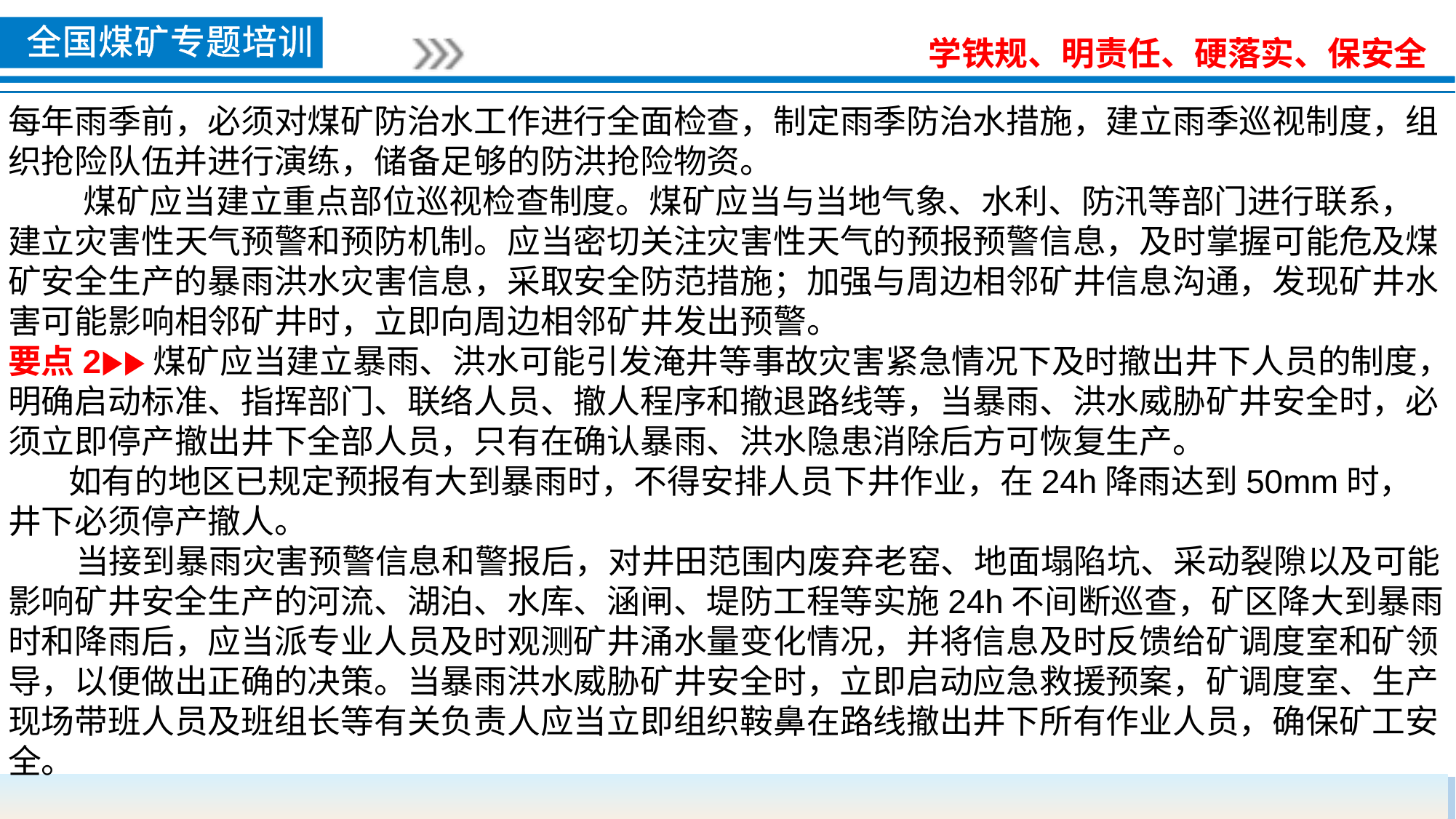

每年雨季前，必须对煤矿防治水工作进行全面检查，制定雨季防治水措施，建立雨季巡视制度，组织抢险队伍并进行演练，储备足够的防洪抢险物资。
         煤矿应当建立重点部位巡视检查制度。煤矿应当与当地气象、水利、防汛等部门进行联系，建立灾害性天气预警和预防机制。应当密切关注灾害性天气的预报预警信息，及时掌握可能危及煤矿安全生产的暴雨洪水灾害信息，采取安全防范措施；加强与周边相邻矿井信息沟通，发现矿井水害可能影响相邻矿井时，立即向周边相邻矿井发出预警。
要点2▶▶煤矿应当建立暴雨、洪水可能引发淹井等事故灾害紧急情况下及时撤出井下人员的制度，明确启动标准、指挥部门、联络人员、撤人程序和撤退路线等，当暴雨、洪水威胁矿井安全时，必须立即停产撤出井下全部人员，只有在确认暴雨、洪水隐患消除后方可恢复生产。
       如有的地区已规定预报有大到暴雨时，不得安排人员下井作业，在24h降雨达到50mm时，井下必须停产撤人。
        当接到暴雨灾害预警信息和警报后，对井田范围内废弃老窑、地面塌陷坑、采动裂隙以及可能影响矿井安全生产的河流、湖泊、水库、涵闸、堤防工程等实施24h不间断巡查，矿区降大到暴雨时和降雨后，应当派专业人员及时观测矿井涌水量变化情况，并将信息及时反馈给矿调度室和矿领导，以便做出正确的决策。当暴雨洪水威胁矿井安全时，立即启动应急救援预案，矿调度室、生产现场带班人员及班组长等有关负责人应当立即组织鞍鼻在路线撤出井下所有作业人员，确保矿工安全。